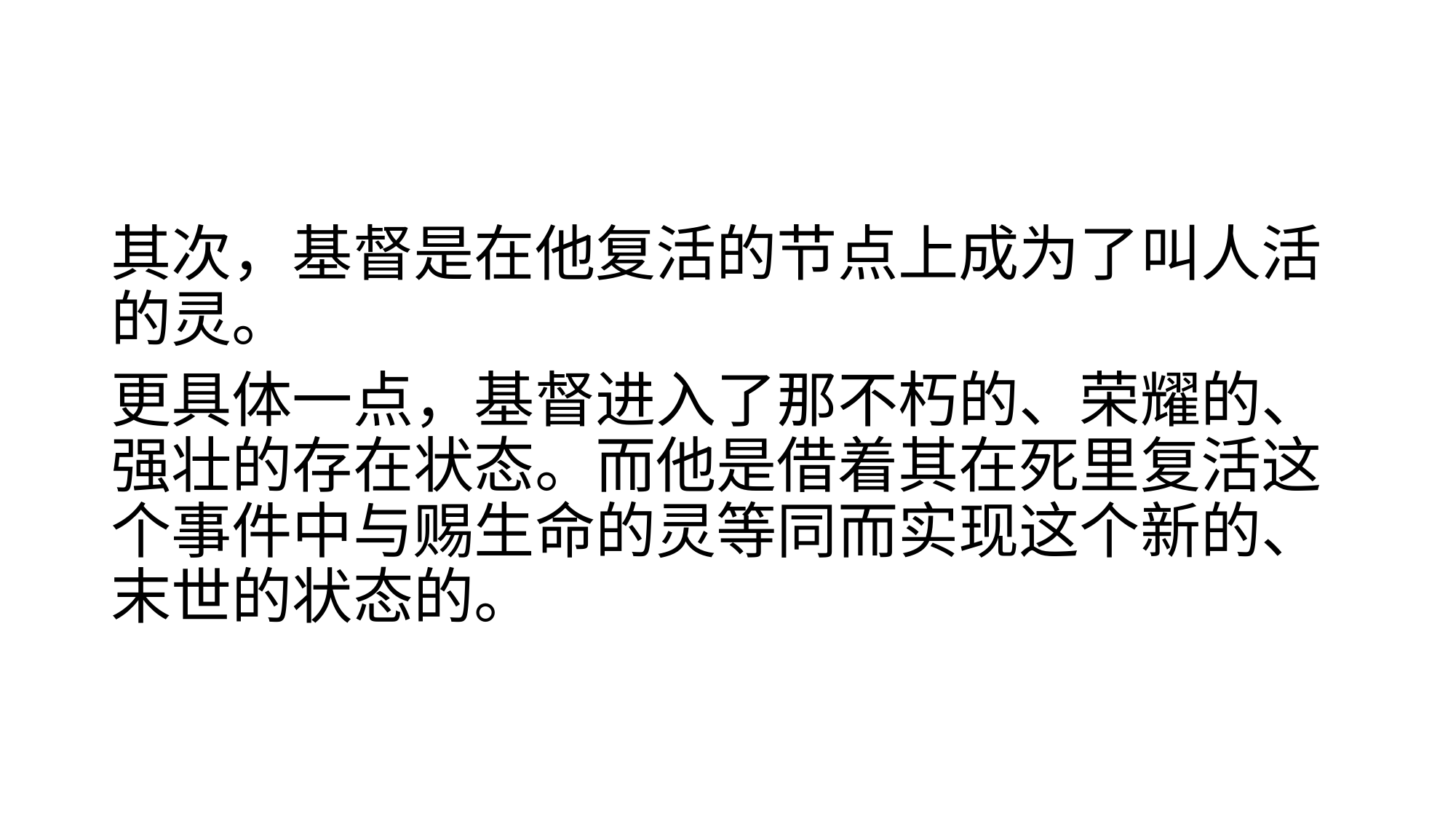

#
其次，基督是在他复活的节点上成为了叫人活的灵。
更具体一点，基督进入了那不朽的、荣耀的、强壮的存在状态。而他是借着其在死里复活这个事件中与赐生命的灵等同而实现这个新的、末世的状态的。